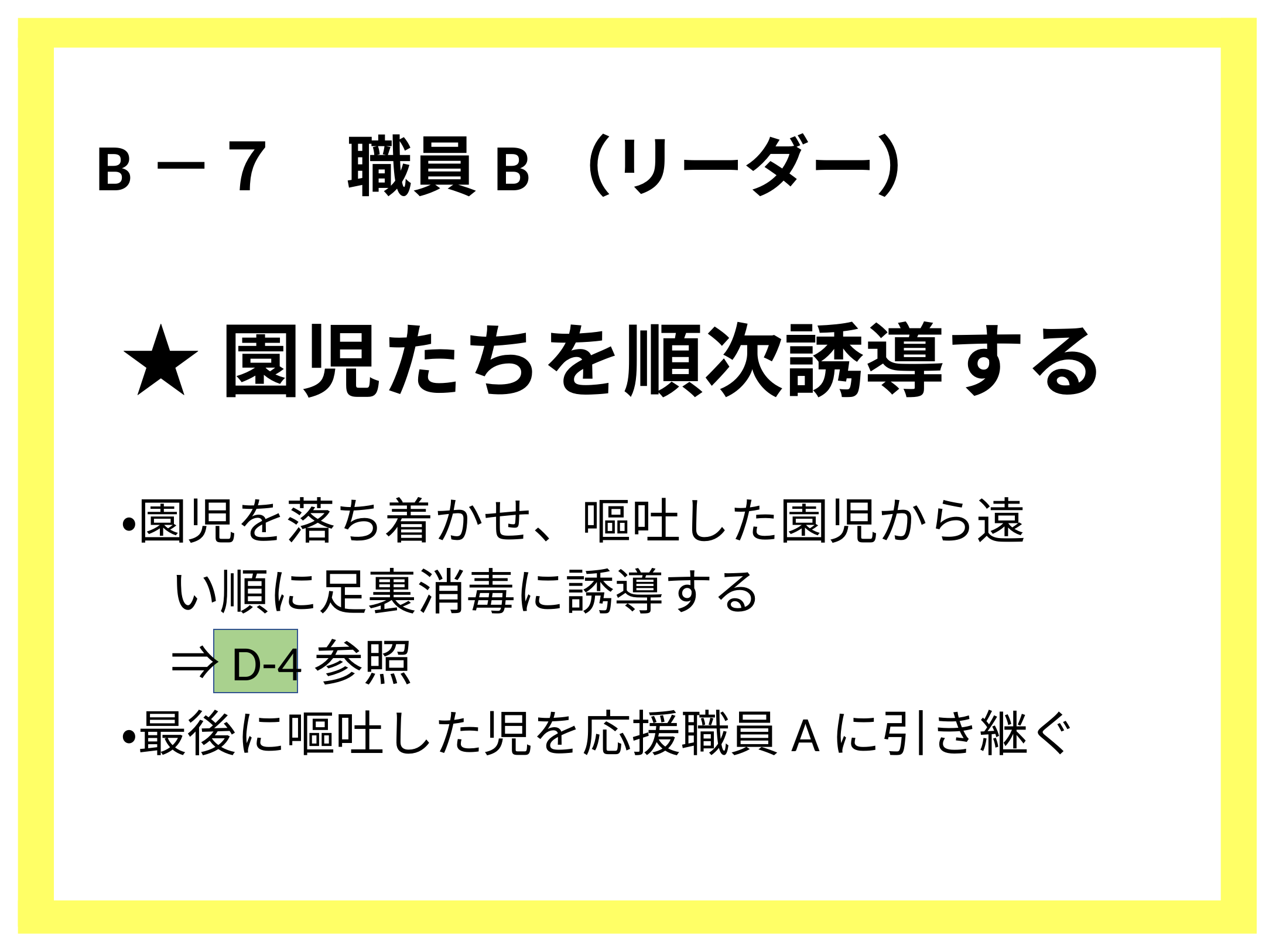

# B－７　職員B（リーダー）
★園児たちを順次誘導する

・園児を落ち着かせ、嘔吐した園児から遠
　い順に足裏消毒に誘導する
　⇒D-4参照
・最後に嘔吐した児を応援職員Aに引き継ぐ